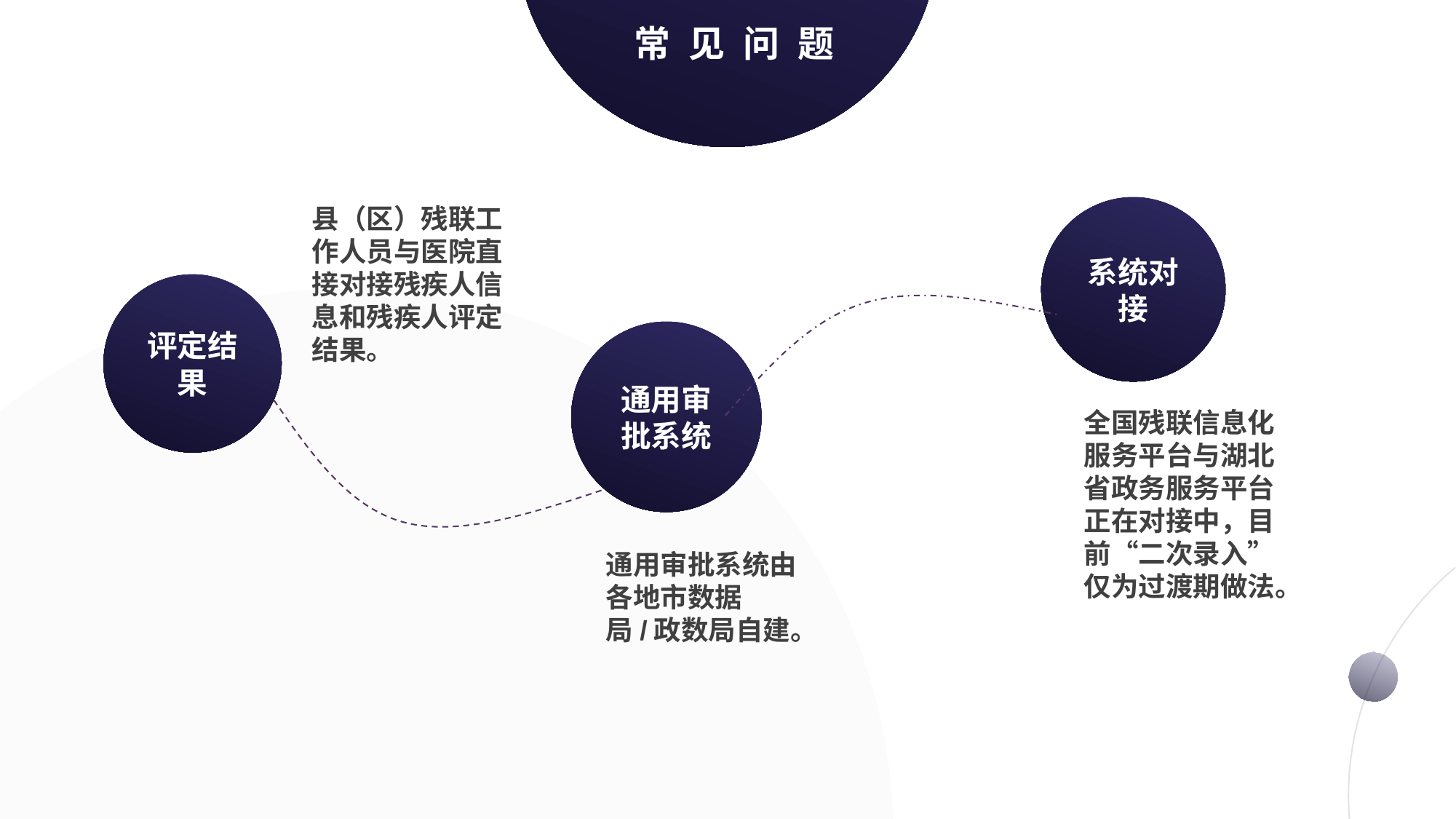

常见问题

县（区）残联工作人员与医院直接对接残疾人信息和残疾人评定结果。
系统对接
评定结果

通用审批系统

全国残联信息化服务平台与湖北省政务服务平台正在对接中，目前“二次录入”仅为过渡期做法。
通用审批系统由各地市数据局/政数局自建。